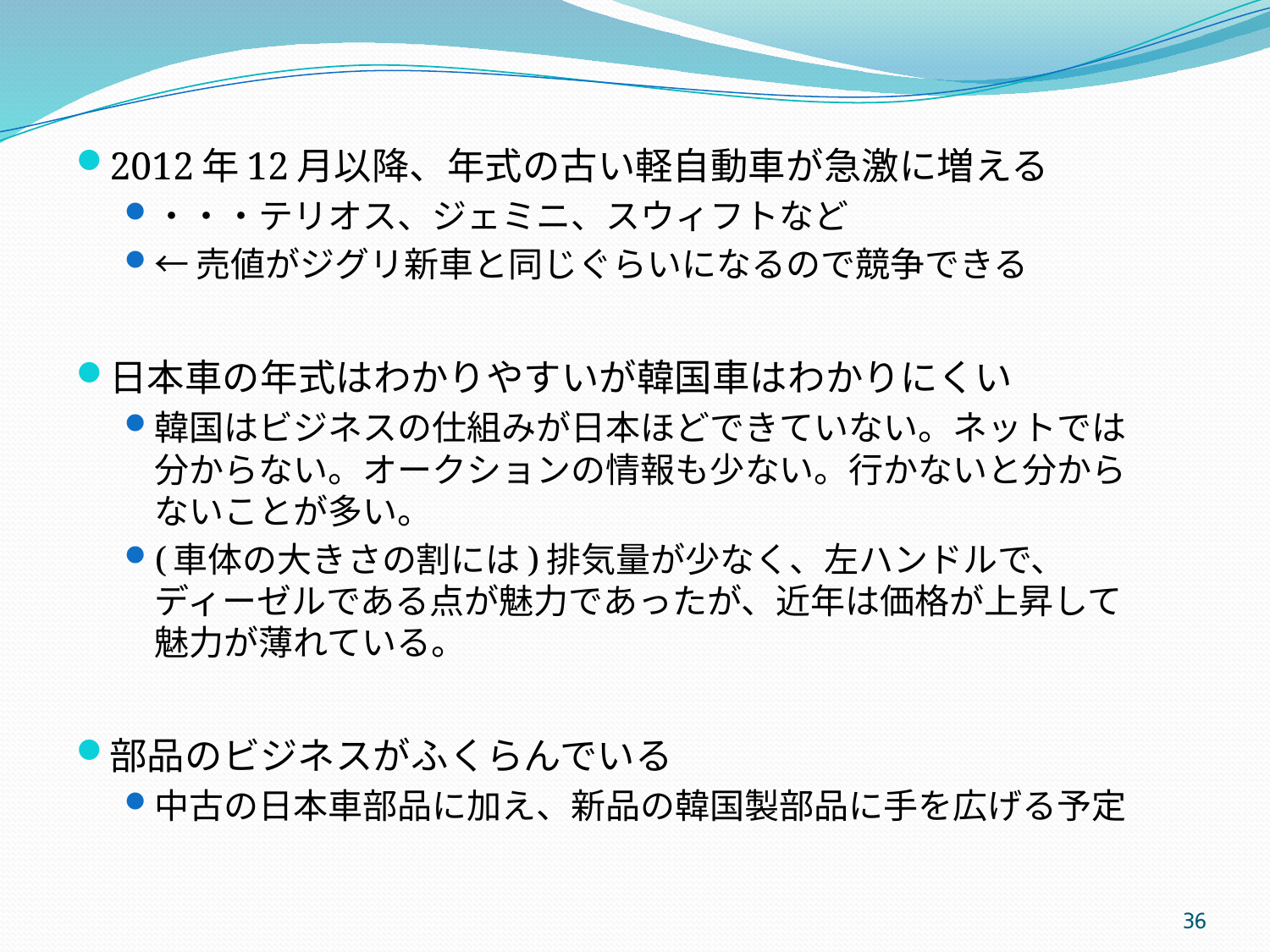

2012年12月以降、年式の古い軽自動車が急激に増える
・・・テリオス、ジェミニ、スウィフトなど
←売値がジグリ新車と同じぐらいになるので競争できる

日本車の年式はわかりやすいが韓国車はわかりにくい
韓国はビジネスの仕組みが日本ほどできていない。ネットでは分からない。オークションの情報も少ない。行かないと分からないことが多い。
(車体の大きさの割には)排気量が少なく、左ハンドルで、ディーゼルである点が魅力であったが、近年は価格が上昇して魅力が薄れている。

部品のビジネスがふくらんでいる
中古の日本車部品に加え、新品の韓国製部品に手を広げる予定
36